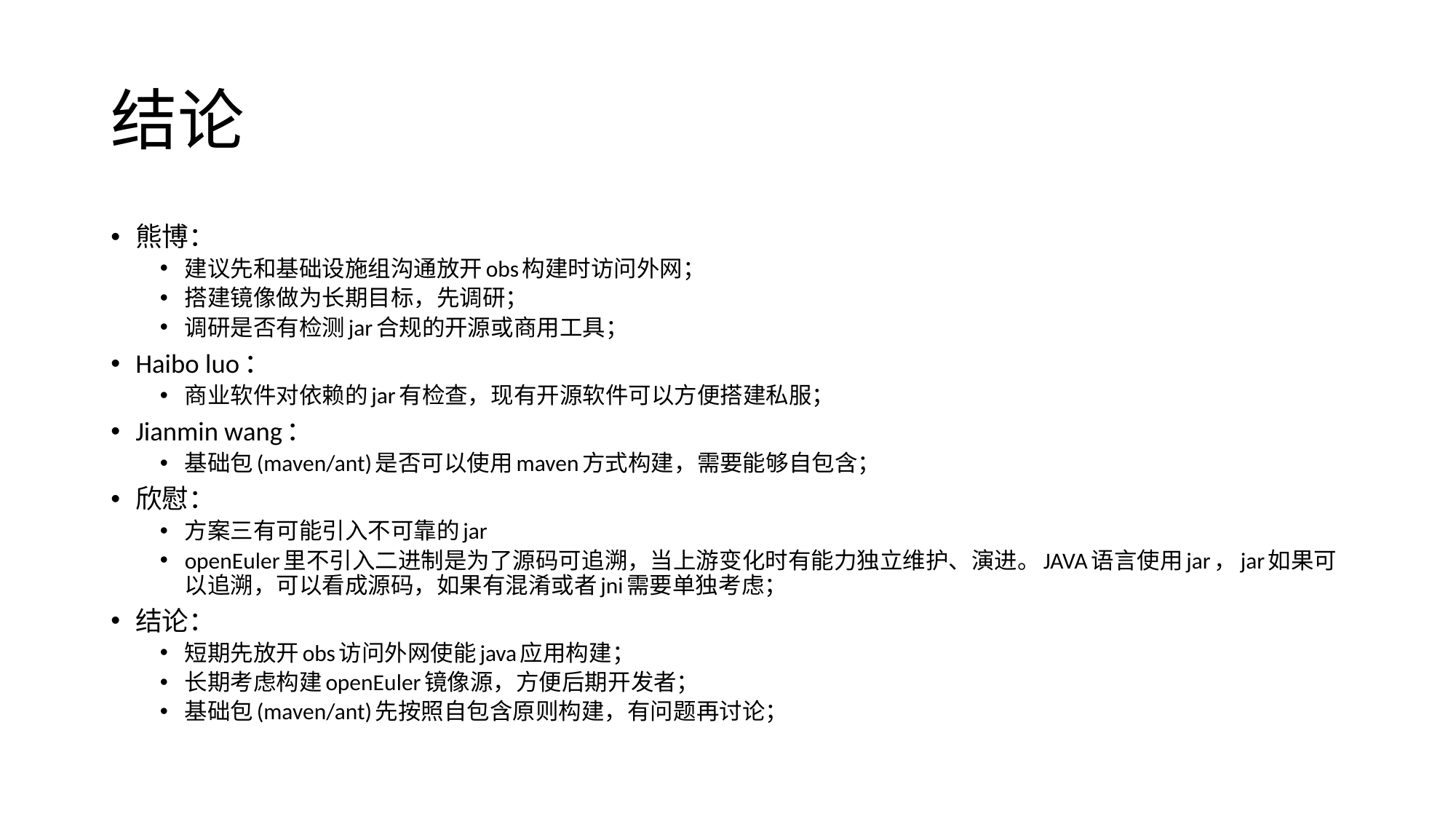

# 结论
熊博：
建议先和基础设施组沟通放开obs构建时访问外网；
搭建镜像做为长期目标，先调研；
调研是否有检测jar合规的开源或商用工具；
Haibo luo：
商业软件对依赖的jar有检查，现有开源软件可以方便搭建私服；
Jianmin wang：
基础包(maven/ant)是否可以使用maven方式构建，需要能够自包含；
欣慰：
方案三有可能引入不可靠的jar
openEuler里不引入二进制是为了源码可追溯，当上游变化时有能力独立维护、演进。JAVA语言使用jar，jar如果可以追溯，可以看成源码，如果有混淆或者jni需要单独考虑；
结论：
短期先放开obs访问外网使能java应用构建；
长期考虑构建openEuler镜像源，方便后期开发者；
基础包(maven/ant)先按照自包含原则构建，有问题再讨论；